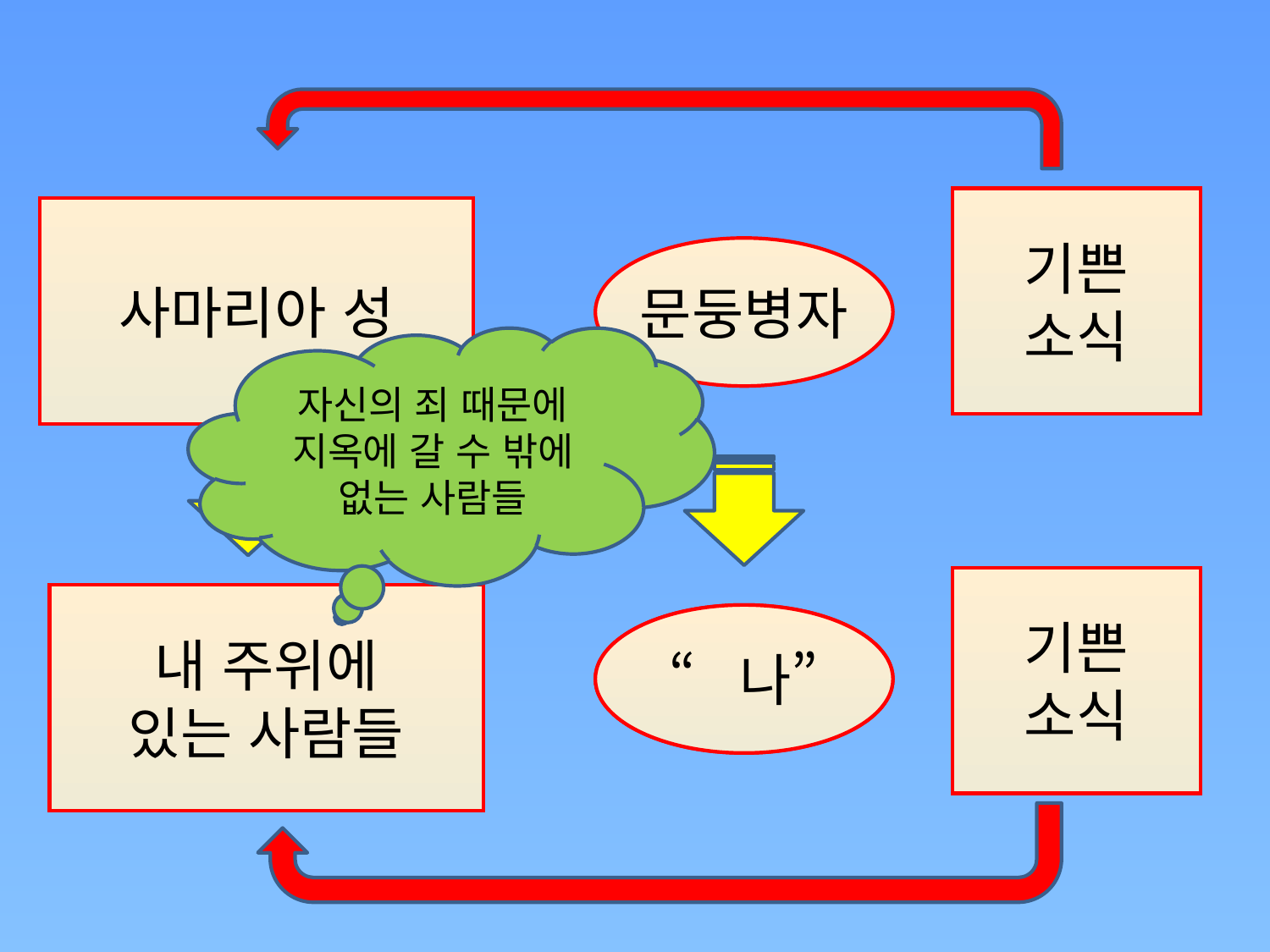

기쁜
소식
사마리아 성
문둥병자
자신의 죄 때문에
지옥에 갈 수 밖에
없는 사람들

내 주위에
있는 사람들

기쁜
소식
“나”